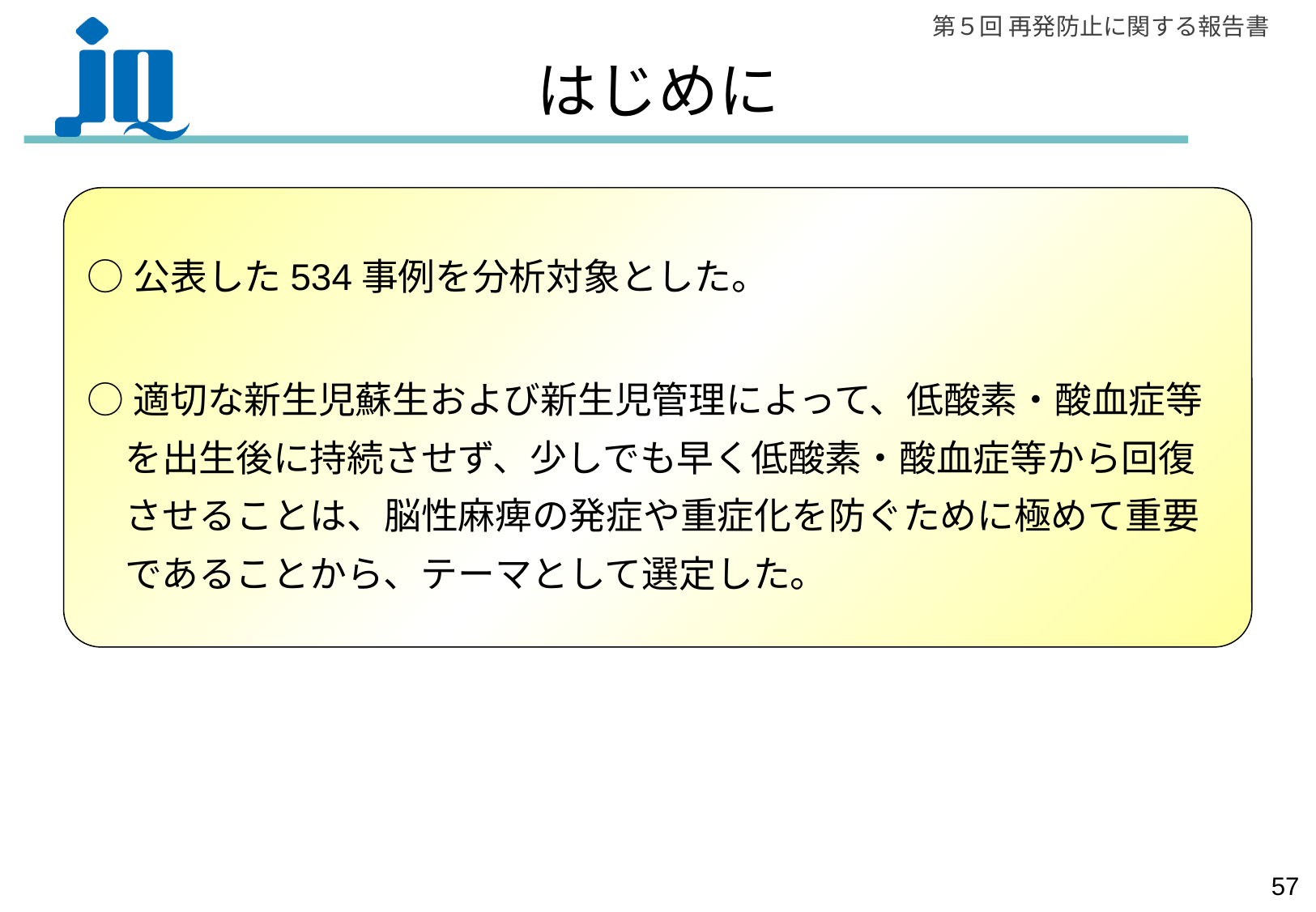

# はじめに
○公表した534事例を分析対象とした。

○適切な新生児蘇生および新生児管理によって、低酸素・酸血症等を出生後に持続させず、少しでも早く低酸素・酸血症等から回復させることは、脳性麻痺の発症や重症化を防ぐために極めて重要であることから、テーマとして選定した。
57